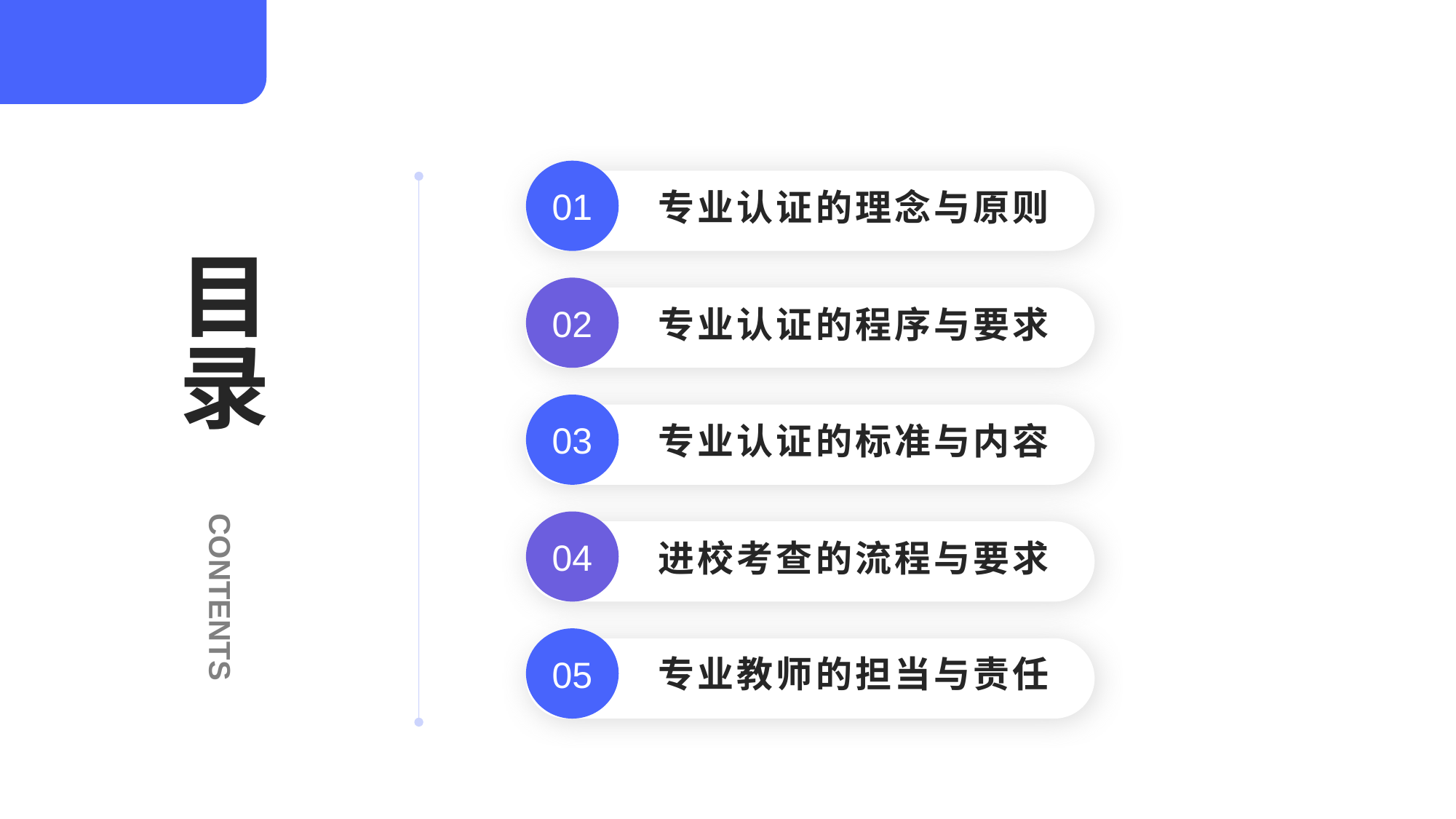

01
专业认证的理念与原则

目录
02
专业认证的程序与要求

03
专业认证的标准与内容

CONTENTS
04
进校考查的流程与要求

专业教师的担当与责任
05